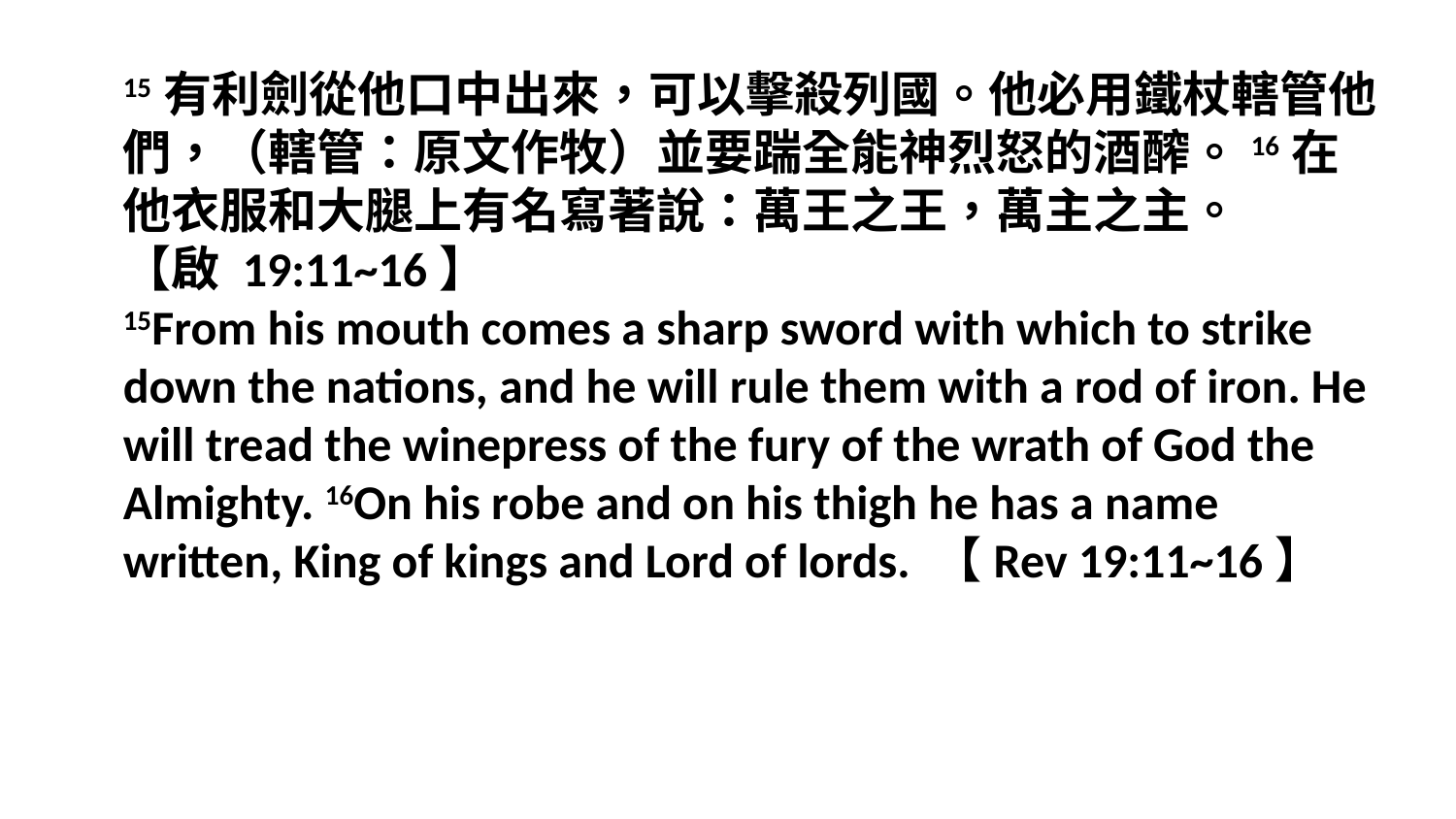

15有利劍從他口中出來，可以擊殺列國。他必用鐵杖轄管他們，（轄管：原文作牧）並要踹全能神烈怒的酒醡。16在他衣服和大腿上有名寫著說：萬王之王，萬主之主。
【啟 19:11~16】
15From his mouth comes a sharp sword with which to strike down the nations, and he will rule them with a rod of iron. He will tread the winepress of the fury of the wrath of God the Almighty. 16On his robe and on his thigh he has a name written, King of kings and Lord of lords. 【Rev 19:11~16】